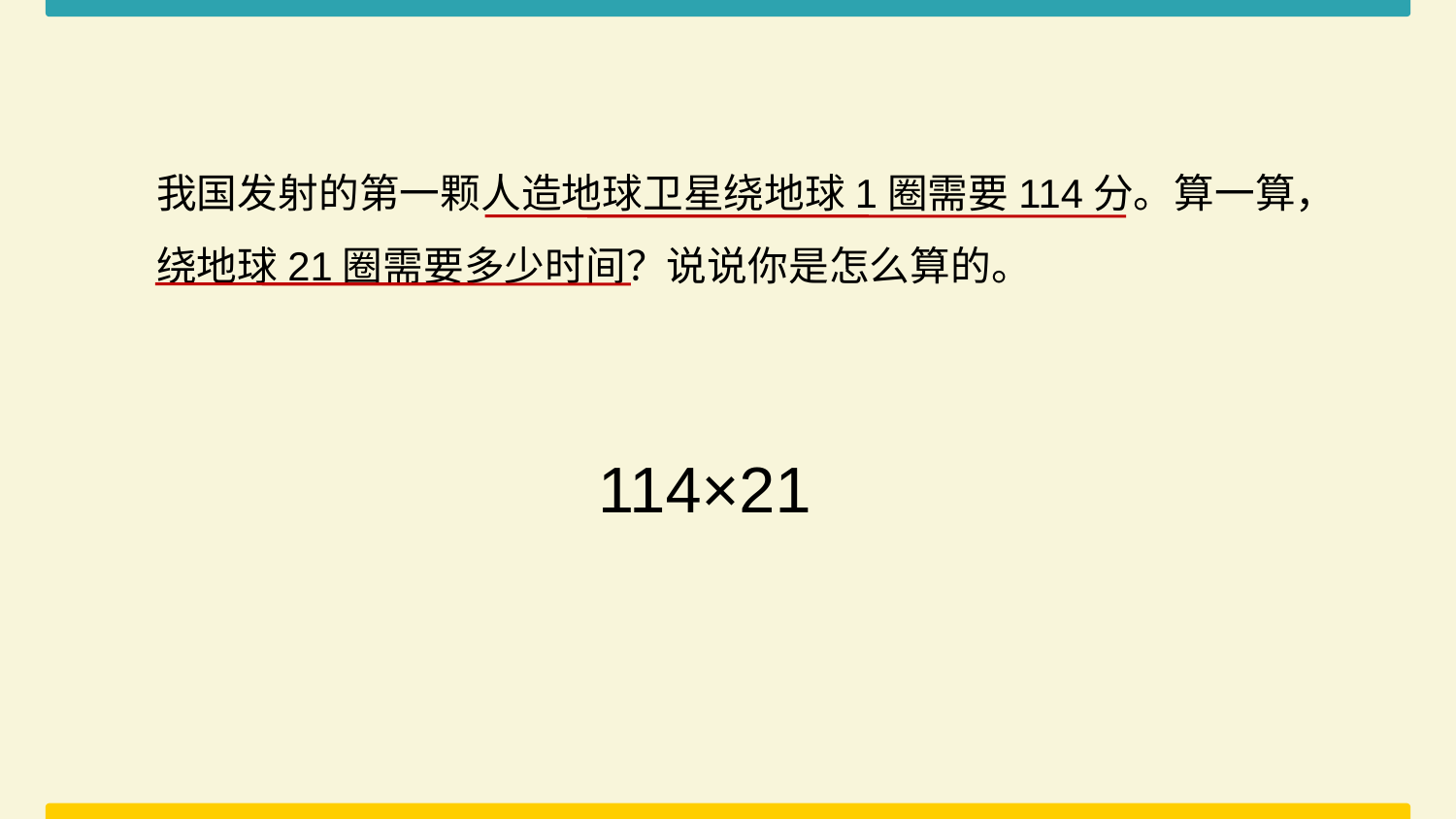

我国发射的第一颗人造地球卫星绕地球1圈需要114分。算一算，绕地球21圈需要多少时间？说说你是怎么算的。
114×21